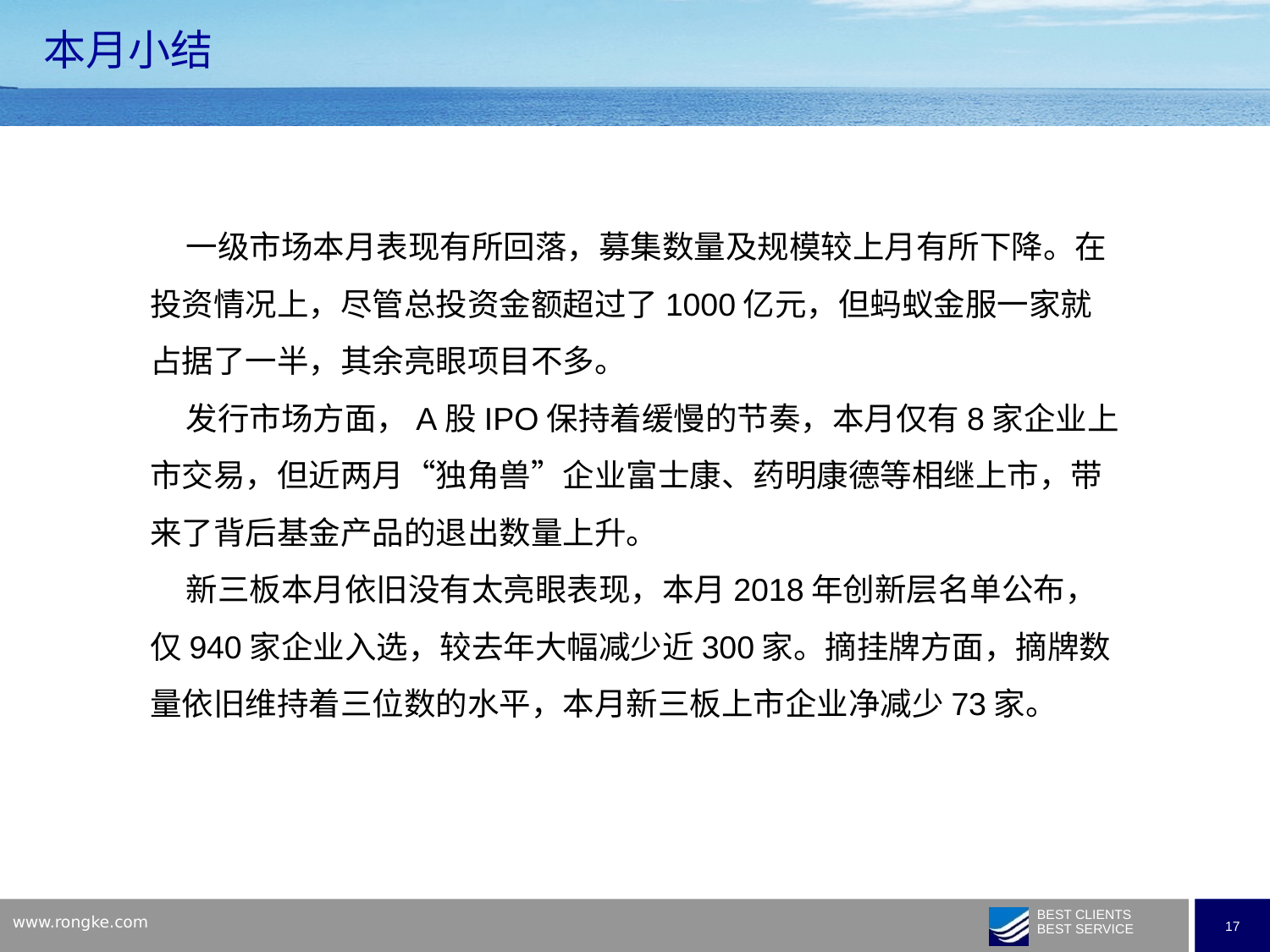

本月小结
    一级市场本月表现有所回落，募集数量及规模较上月有所下降。在投资情况上，尽管总投资金额超过了1000亿元，但蚂蚁金服一家就占据了一半，其余亮眼项目不多。
    发行市场方面，A股IPO保持着缓慢的节奏，本月仅有8家企业上市交易，但近两月“独角兽”企业富士康、药明康德等相继上市，带来了背后基金产品的退出数量上升。
    新三板本月依旧没有太亮眼表现，本月2018年创新层名单公布，仅940家企业入选，较去年大幅减少近300家。摘挂牌方面，摘牌数量依旧维持着三位数的水平，本月新三板上市企业净减少73家。